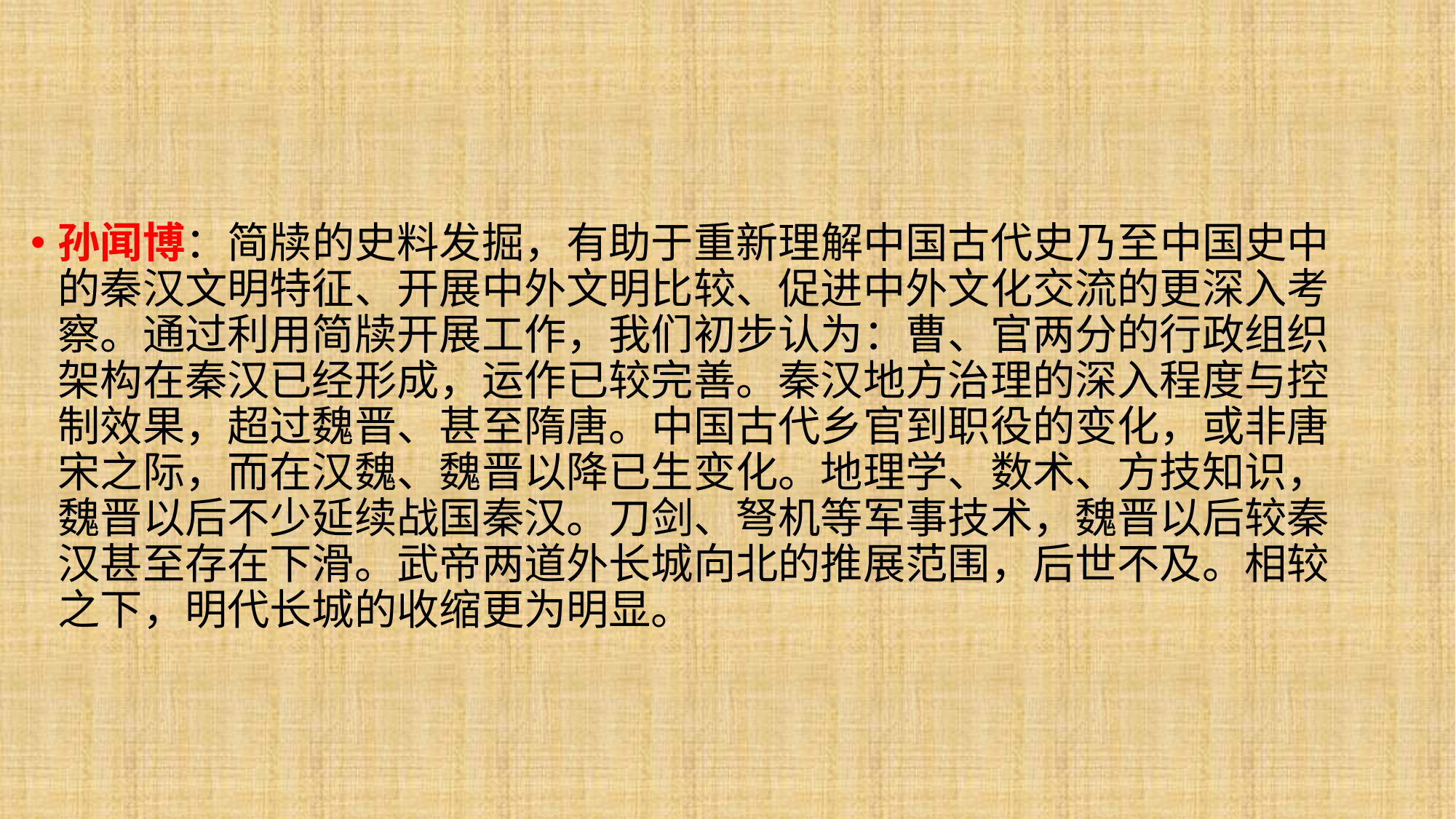

孙闻博：简牍的史料发掘，有助于重新理解中国古代史乃至中国史中的秦汉文明特征、开展中外文明比较、促进中外文化交流的更深入考察。通过利用简牍开展工作，我们初步认为：曹、官两分的行政组织架构在秦汉已经形成，运作已较完善。秦汉地方治理的深入程度与控制效果，超过魏晋、甚至隋唐。中国古代乡官到职役的变化，或非唐宋之际，而在汉魏、魏晋以降已生变化。地理学、数术、方技知识，魏晋以后不少延续战国秦汉。刀剑、弩机等军事技术，魏晋以后较秦汉甚至存在下滑。武帝两道外长城向北的推展范围，后世不及。相较之下，明代长城的收缩更为明显。